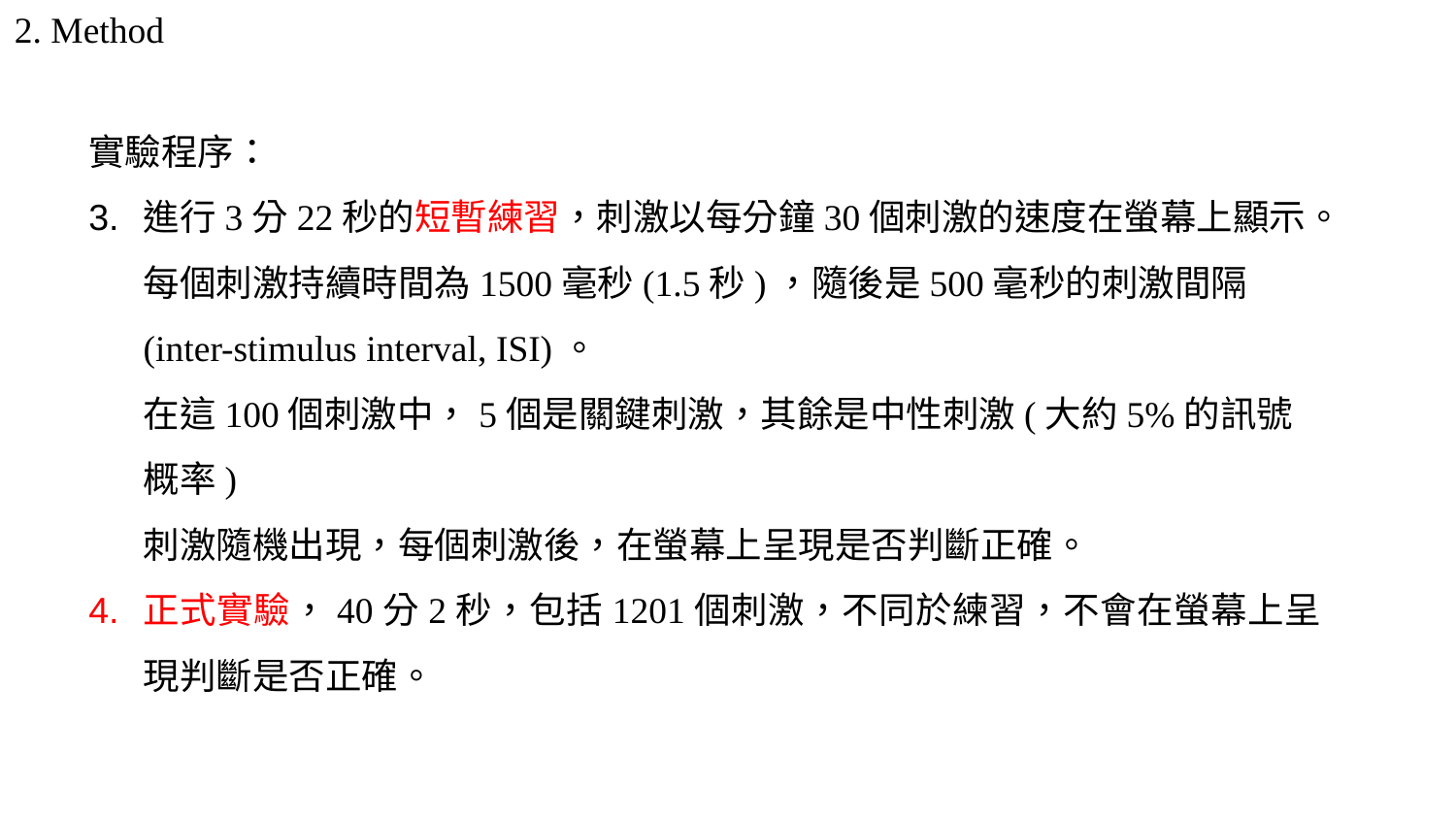

2. Method
實驗程序：
進行3分22秒的短暫練習，刺激以每分鐘30個刺激的速度在螢幕上顯示。每個刺激持續時間為1500毫秒(1.5秒)，隨後是500毫秒的刺激間隔(inter-stimulus interval, ISI)。
在這100個刺激中，5個是關鍵刺激，其餘是中性刺激(大約5%的訊號概率)
刺激隨機出現，每個刺激後，在螢幕上呈現是否判斷正確。
正式實驗，40分2秒，包括1201個刺激，不同於練習，不會在螢幕上呈現判斷是否正確。